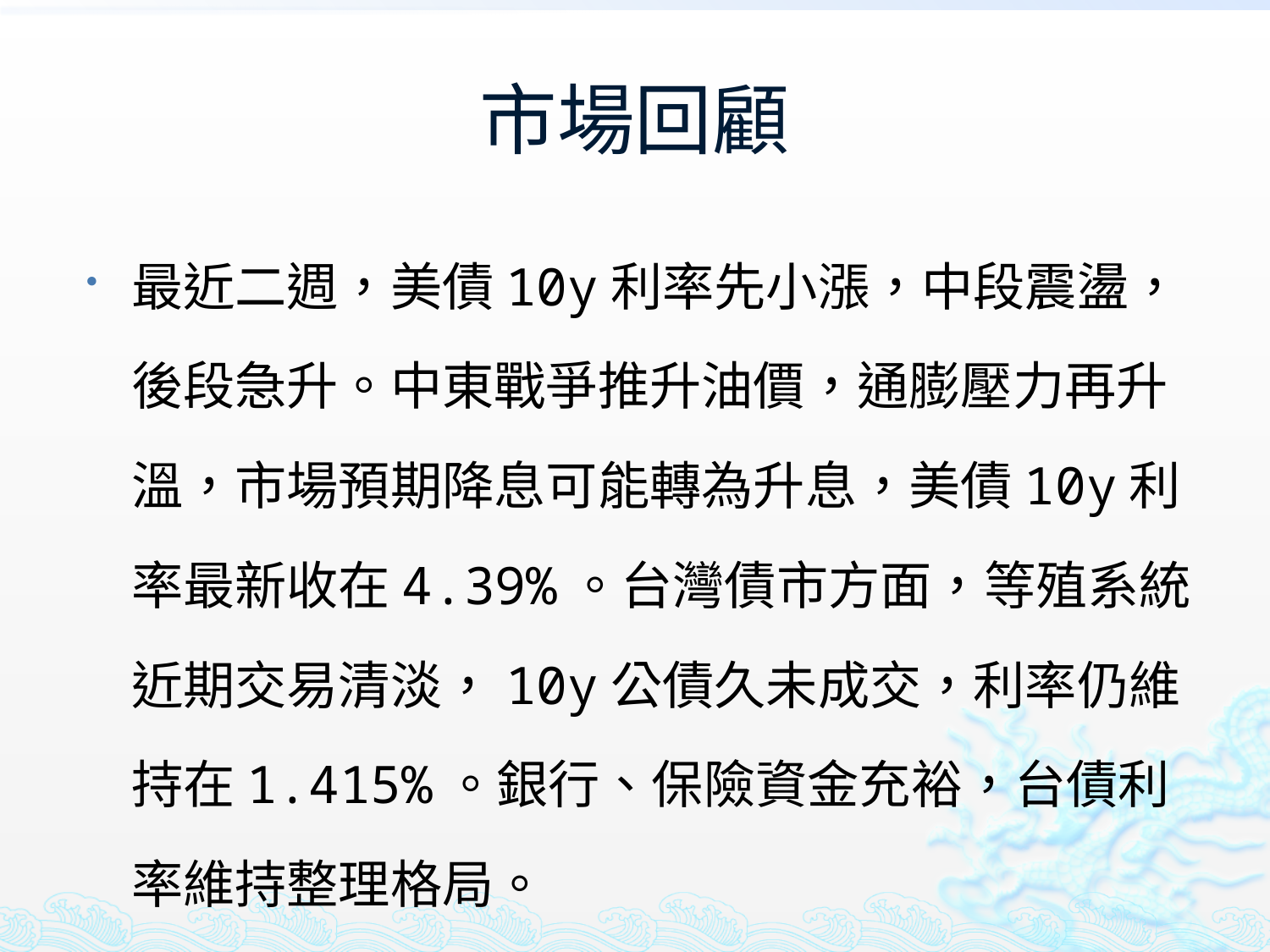

# 市場回顧
最近二週，美債10y利率先小漲，中段震盪，後段急升。中東戰爭推升油價，通膨壓力再升溫，市場預期降息可能轉為升息，美債10y利率最新收在4.39%。台灣債市方面，等殖系統近期交易清淡，10y公債久未成交，利率仍維持在1.415%。銀行、保險資金充裕，台債利率維持整理格局。